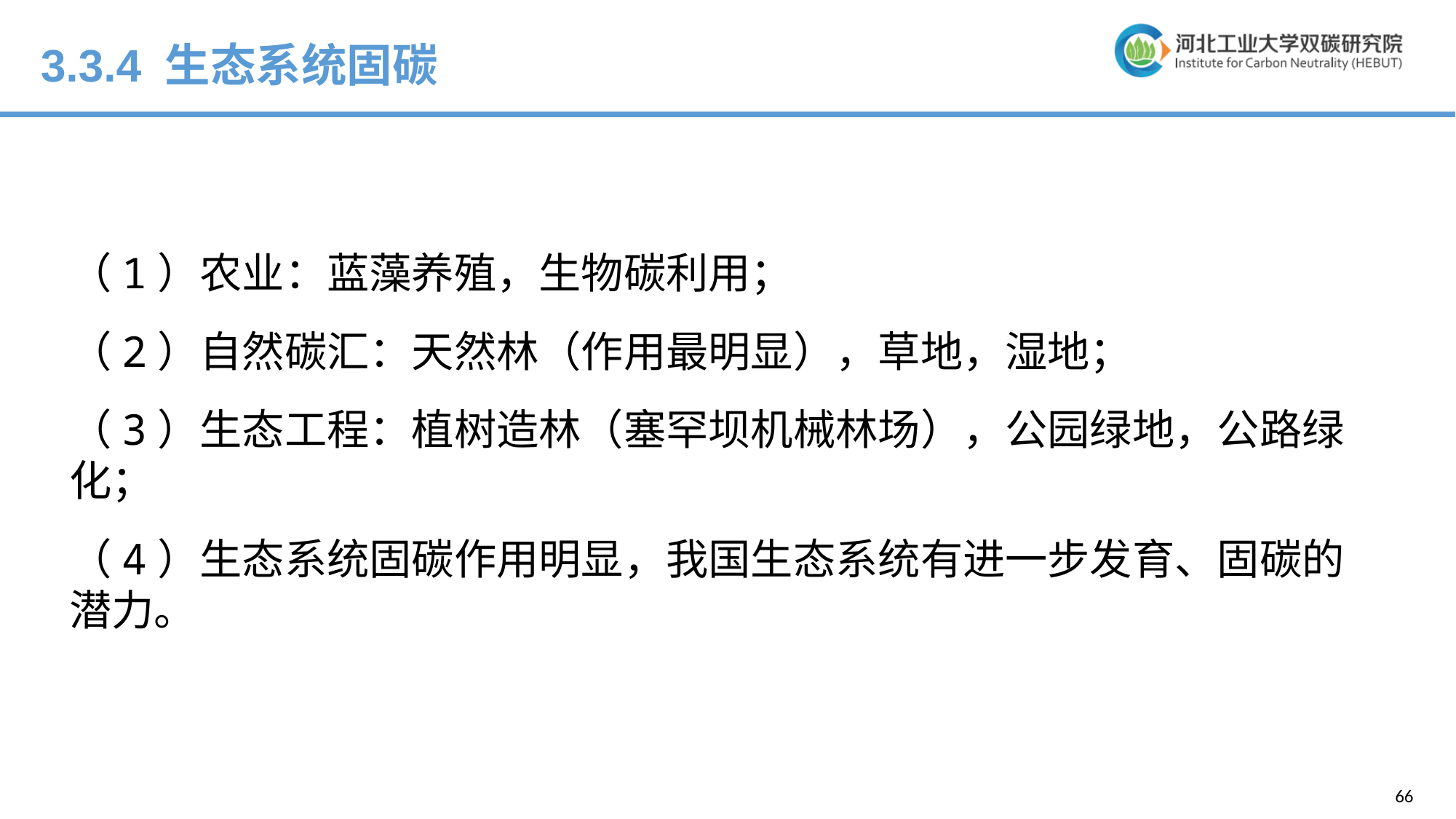

3.3.4 生态系统固碳

（1）农业：蓝藻养殖，生物碳利用；
（2）自然碳汇：天然林（作用最明显），草地，湿地；
（3）生态工程：植树造林（塞罕坝机械林场），公园绿地，公路绿化；
（4）生态系统固碳作用明显，我国生态系统有进一步发育、固碳的潜力。
66